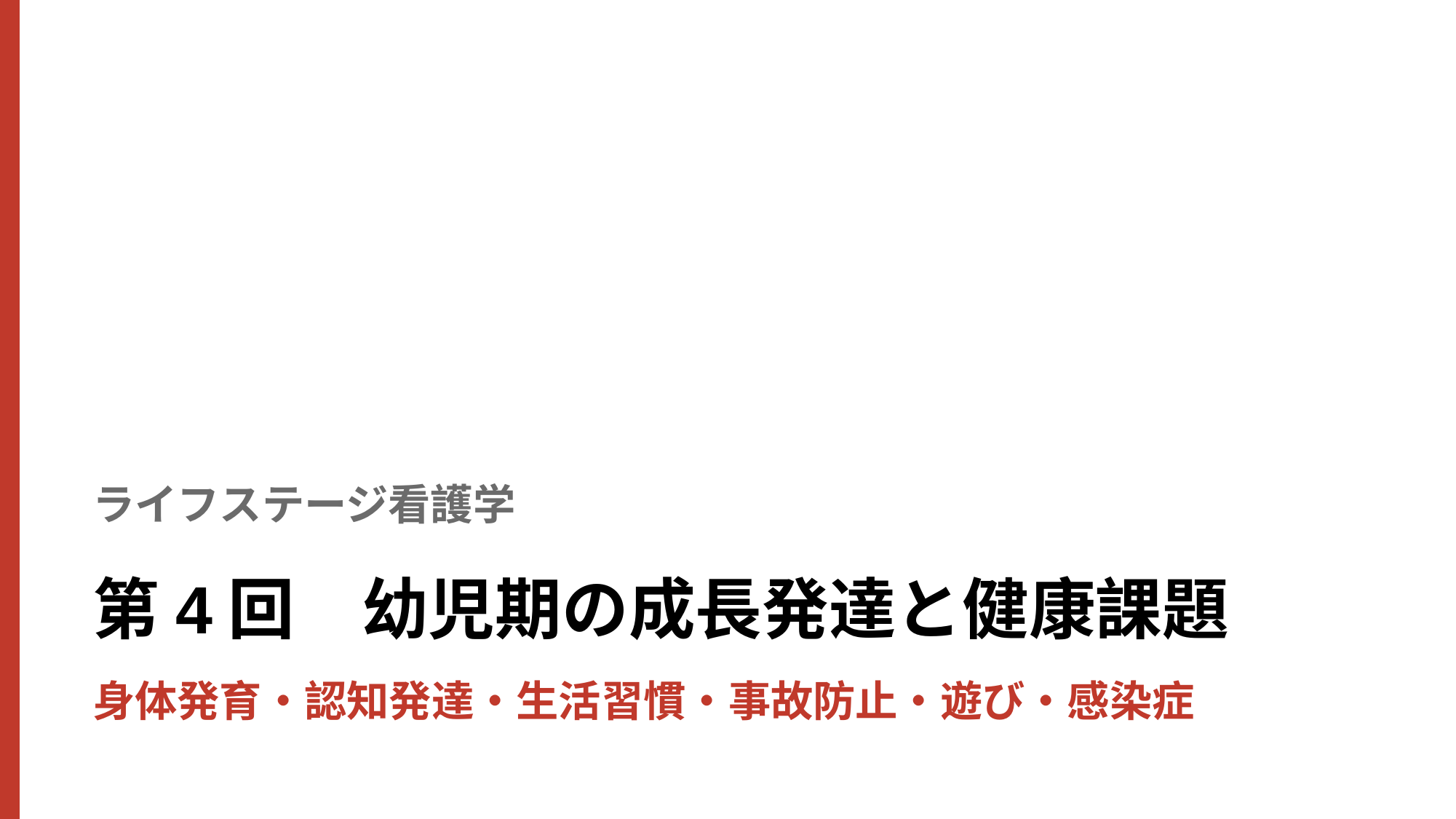

ライフステージ看護学
第4回　幼児期の成長発達と健康課題
身体発育・認知発達・生活習慣・事故防止・遊び・感染症